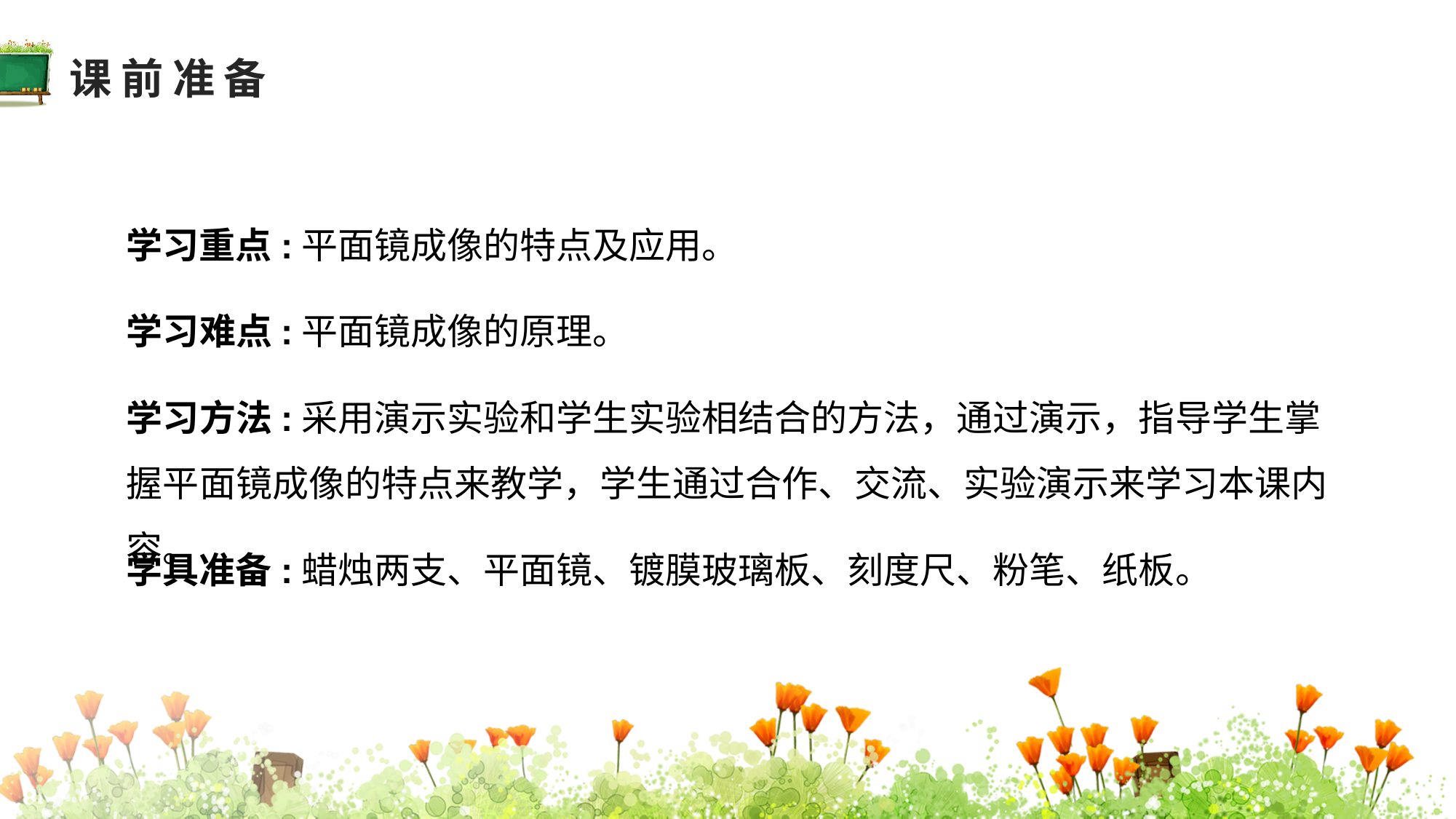

课前准备
学习重点:平面镜成像的特点及应用。
教学分析
学习难点:平面镜成像的原理。
学习方法:采用演示实验和学生实验相结合的方法，通过演示，指导学生掌握平面镜成像的特点来教学，学生通过合作、交流、实验演示来学习本课内容。
学具准备:蜡烛两支、平面镜、镀膜玻璃板、刻度尺、粉笔、纸板。